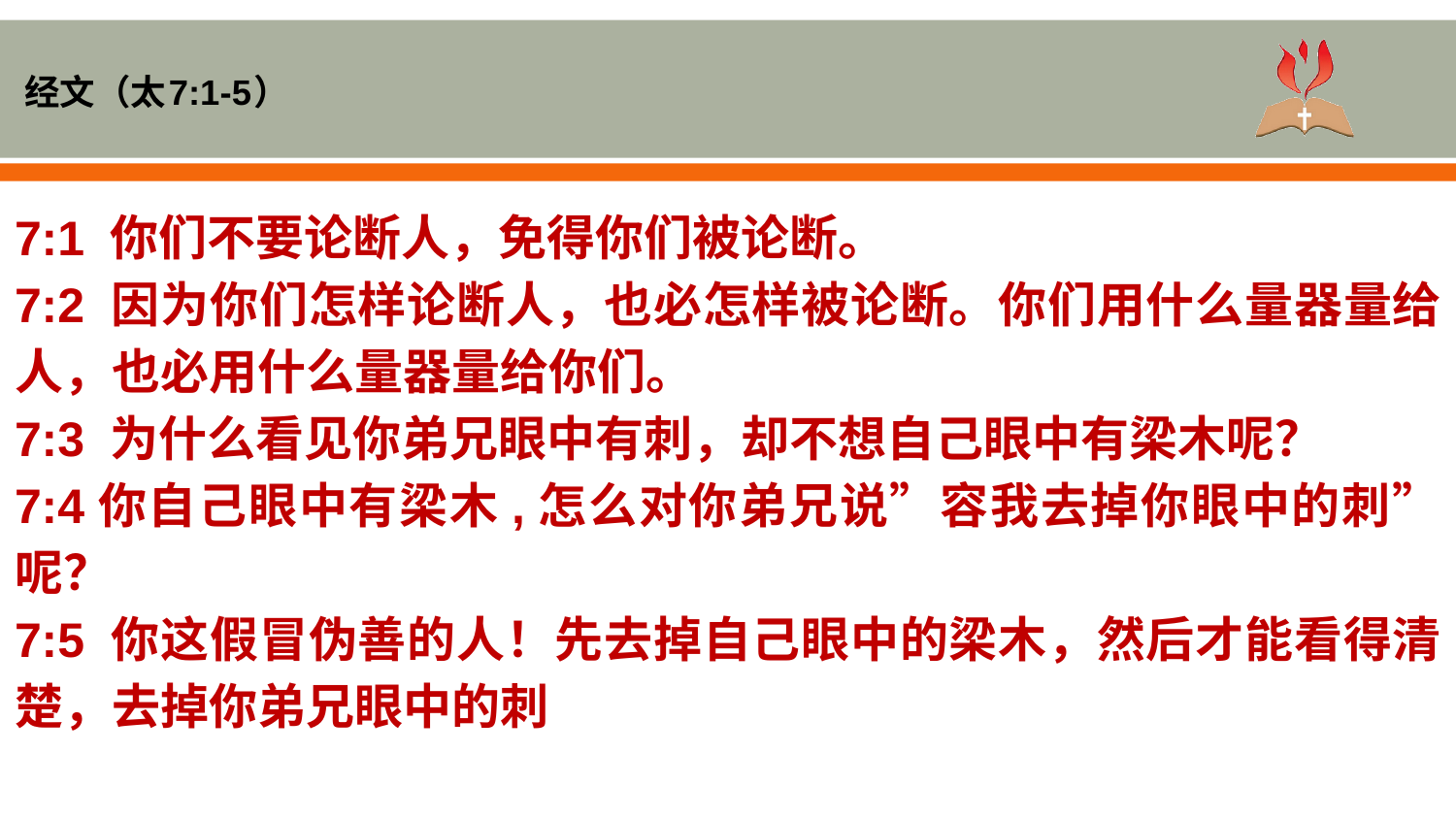

经文（太7:1-5）
7:1 你们不要论断人，免得你们被论断。
7:2 因为你们怎样论断人，也必怎样被论断。你们用什么量器量给人，也必用什么量器量给你们。
7:3 为什么看见你弟兄眼中有刺，却不想自己眼中有梁木呢？
7:4你自己眼中有梁木,怎么对你弟兄说”容我去掉你眼中的刺”呢？
7:5 你这假冒伪善的人！先去掉自己眼中的梁木，然后才能看得清楚，去掉你弟兄眼中的刺